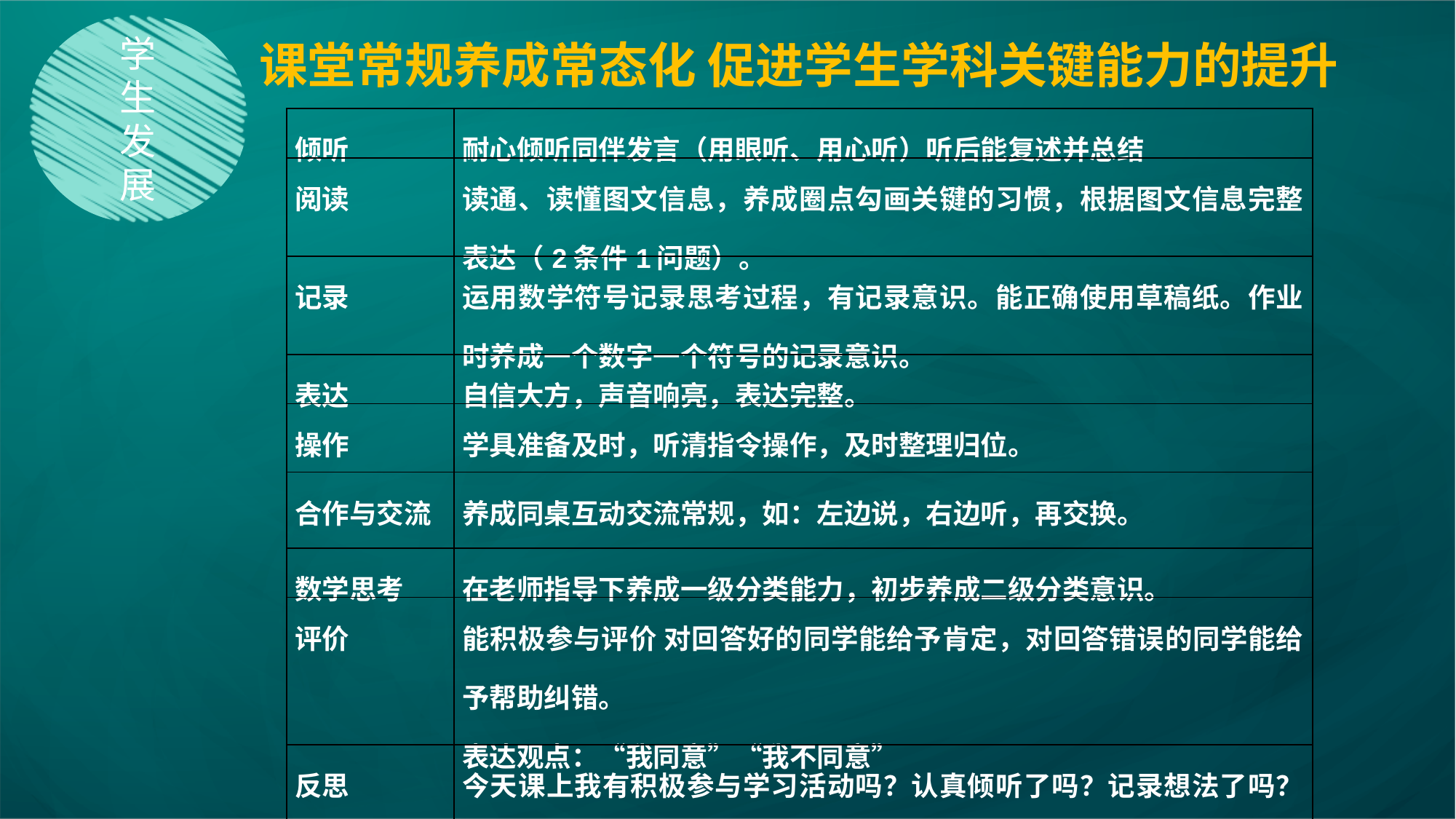

学生发展
课堂常规养成常态化 促进学生学科关键能力的提升
| 倾听 | 耐心倾听同伴发言（用眼听、用心听）听后能复述并总结 |
| --- | --- |
| 阅读 | 读通、读懂图文信息，养成圈点勾画关键的习惯，根据图文信息完整表达（2条件1问题）。 |
| 记录 | 运用数学符号记录思考过程，有记录意识。能正确使用草稿纸。作业时养成一个数字一个符号的记录意识。 |
| 表达 | 自信大方，声音响亮，表达完整。 |
| 操作 | 学具准备及时，听清指令操作，及时整理归位。 |
| 合作与交流 | 养成同桌互动交流常规，如：左边说，右边听，再交换。 |
| 数学思考 | 在老师指导下养成一级分类能力，初步养成二级分类意识。 |
| 评价 | 能积极参与评价 对回答好的同学能给予肯定，对回答错误的同学能给予帮助纠错。 表达观点：“我同意”“我不同意” |
| 反思 | 今天课上我有积极参与学习活动吗？认真倾听了吗？记录想法了吗？大胆交流了吗 ？ |